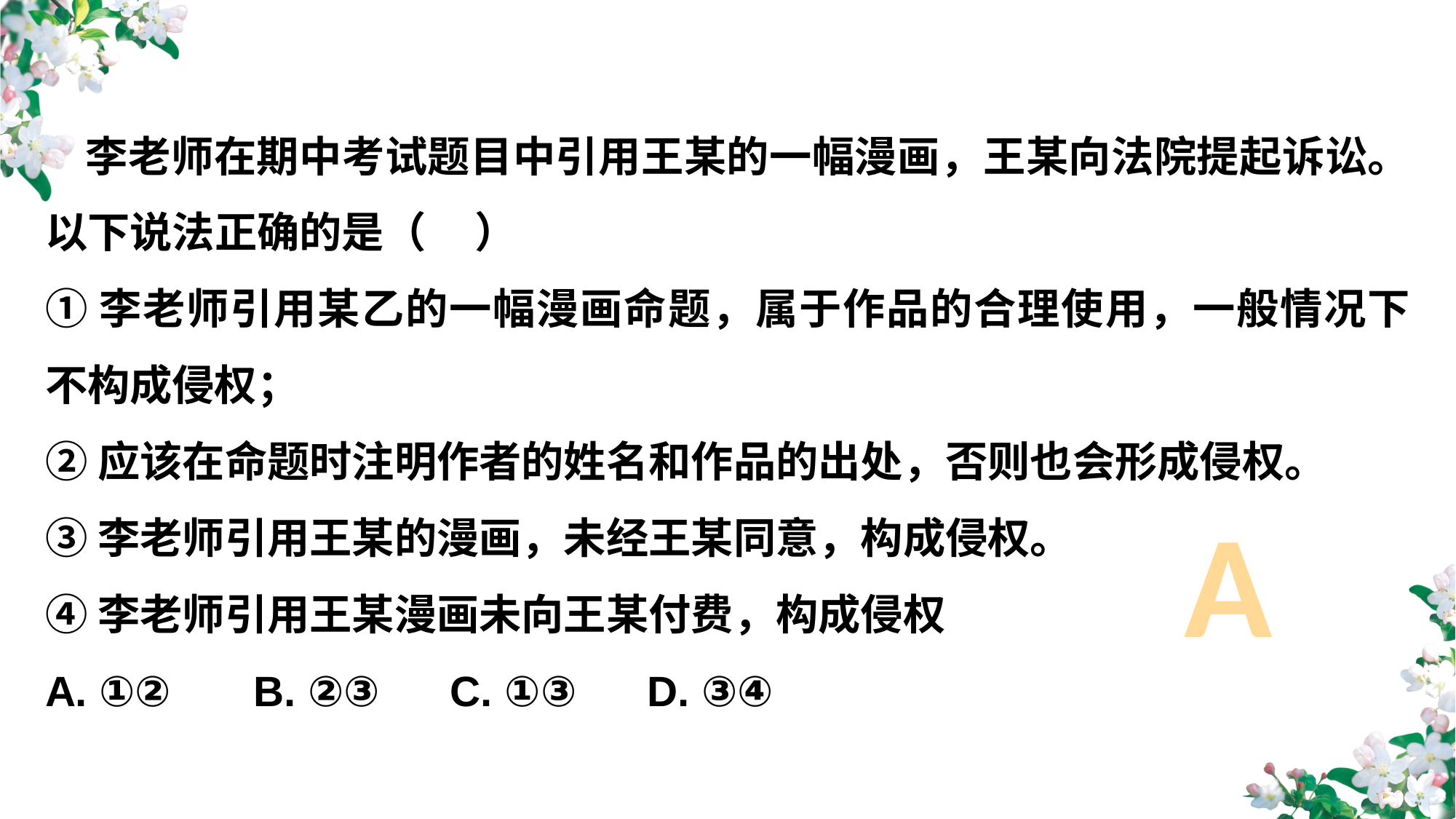

李老师在期中考试题目中引用王某的一幅漫画，王某向法院提起诉讼。以下说法正确的是（     ）
①李老师引用某乙的一幅漫画命题，属于作品的合理使用，一般情况下不构成侵权；
②应该在命题时注明作者的姓名和作品的出处，否则也会形成侵权。
③李老师引用王某的漫画，未经王某同意，构成侵权。
④李老师引用王某漫画未向王某付费，构成侵权
A. ①②       B. ②③      C. ①③      D. ③④
A